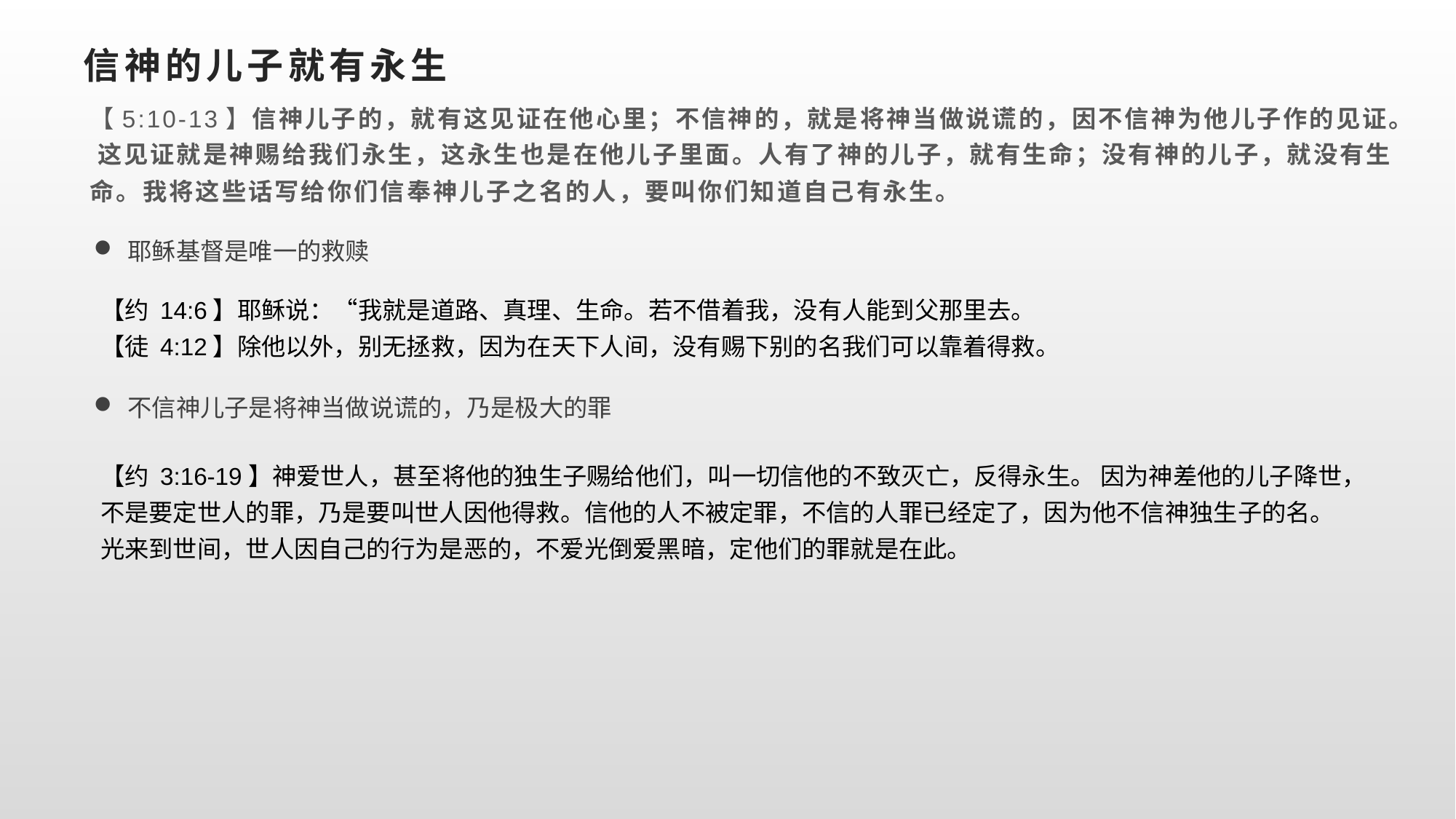

# 信神的儿子就有永生
【5:10-13】信神儿子的，就有这见证在他心里；不信神的，就是将神当做说谎的，因不信神为他儿子作的见证。 这见证就是神赐给我们永生，这永生也是在他儿子里面。人有了神的儿子，就有生命；没有神的儿子，就没有生命。我将这些话写给你们信奉神儿子之名的人，要叫你们知道自己有永生。
耶稣基督是唯一的救赎
【约 14:6】耶稣说：“我就是道路、真理、生命。若不借着我，没有人能到父那里去。
【徒 4:12】除他以外，别无拯救，因为在天下人间，没有赐下别的名我们可以靠着得救。
不信神儿子是将神当做说谎的，乃是极大的罪
【约 3:16-19】神爱世人，甚至将他的独生子赐给他们，叫一切信他的不致灭亡，反得永生。 因为神差他的儿子降世，不是要定世人的罪，乃是要叫世人因他得救。信他的人不被定罪，不信的人罪已经定了，因为他不信神独生子的名。光来到世间，世人因自己的行为是恶的，不爱光倒爱黑暗，定他们的罪就是在此。